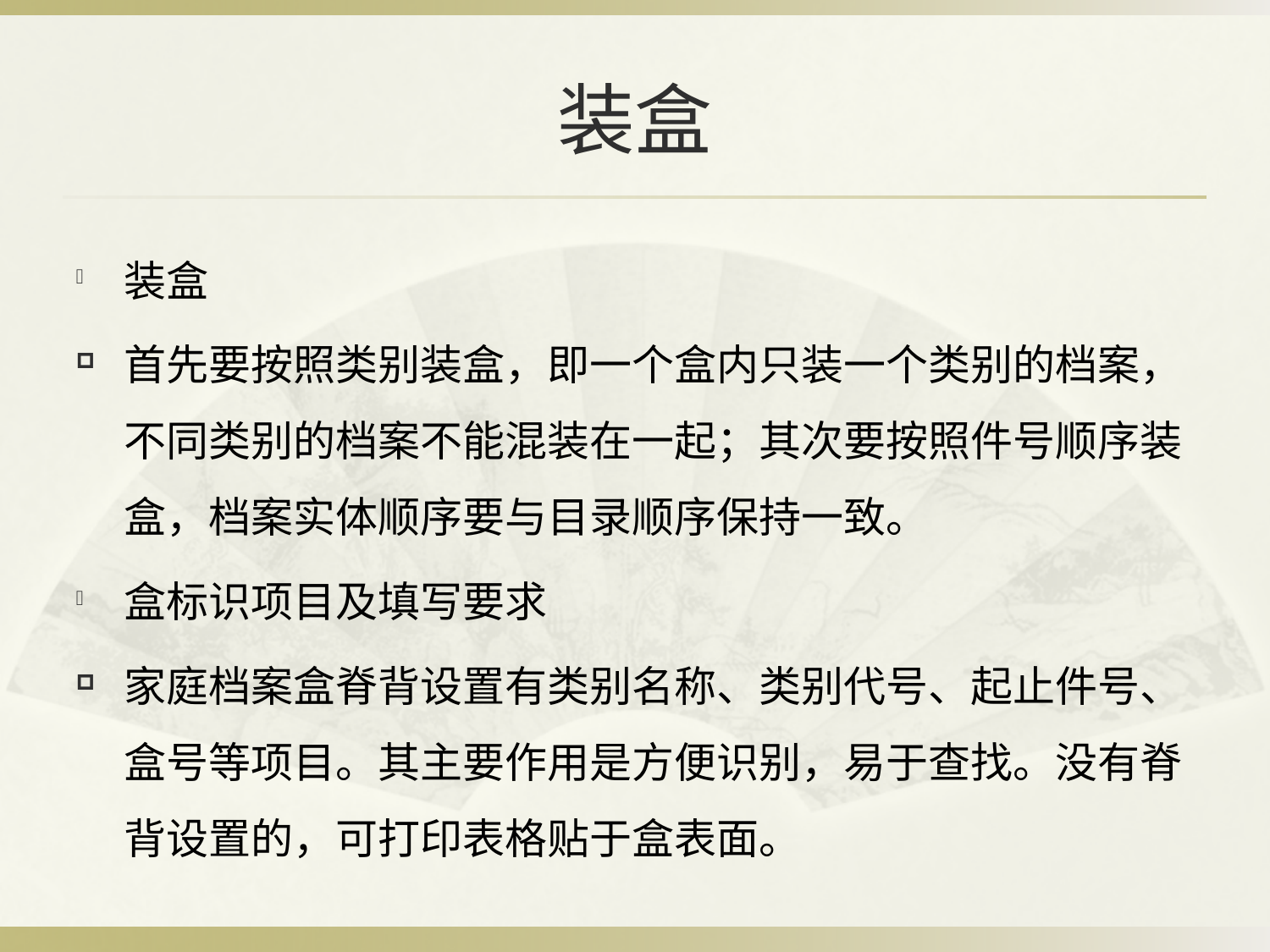

# 装盒
装盒
首先要按照类别装盒，即一个盒内只装一个类别的档案，不同类别的档案不能混装在一起；其次要按照件号顺序装盒，档案实体顺序要与目录顺序保持一致。
盒标识项目及填写要求
家庭档案盒脊背设置有类别名称、类别代号、起止件号、盒号等项目。其主要作用是方便识别，易于查找。没有脊背设置的，可打印表格贴于盒表面。
91